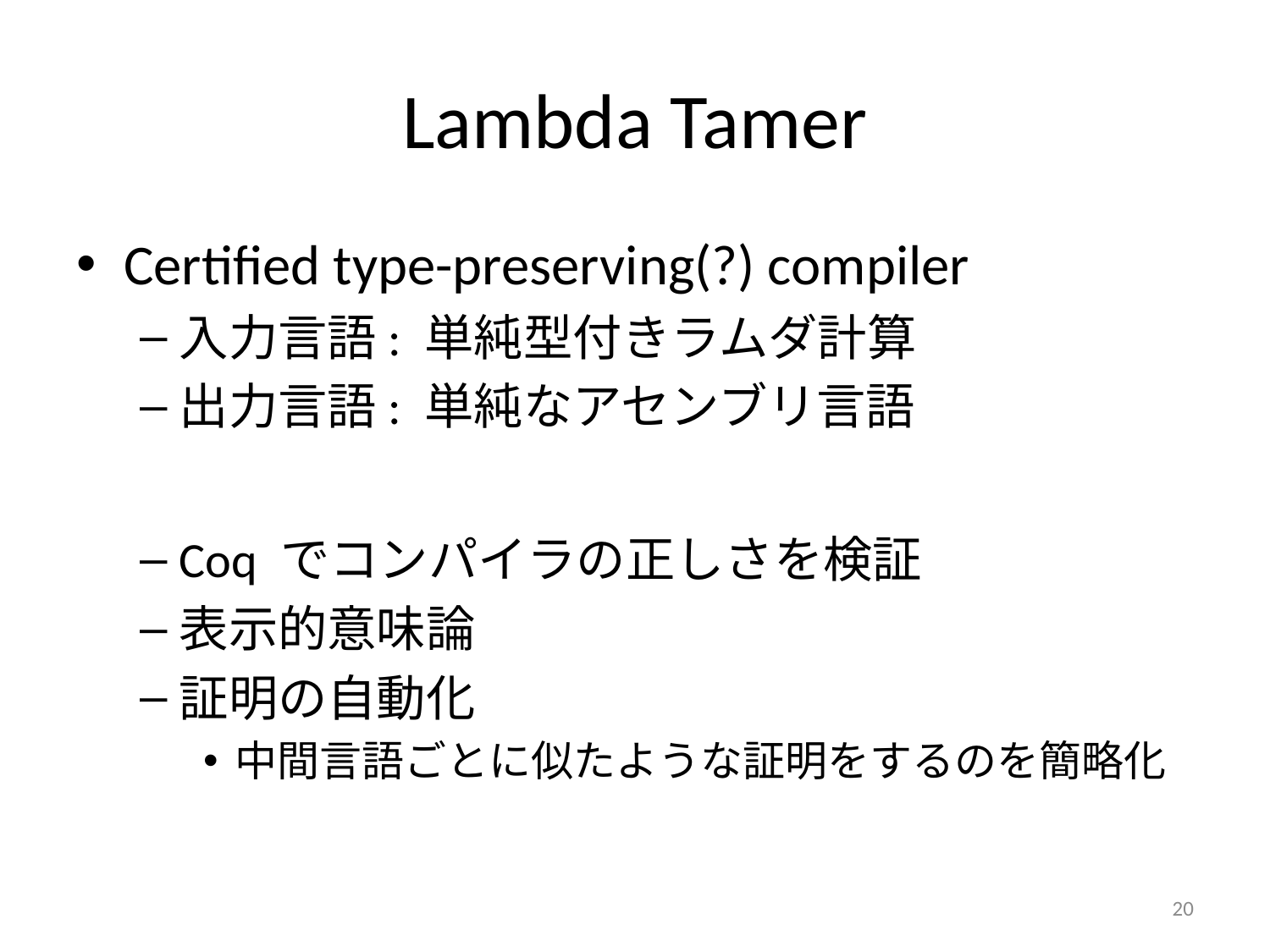

# Lambda Tamer
Certified type-preserving(?) compiler
入力言語: 単純型付きラムダ計算
出力言語: 単純なアセンブリ言語

Coq でコンパイラの正しさを検証
表示的意味論
証明の自動化
中間言語ごとに似たような証明をするのを簡略化
20